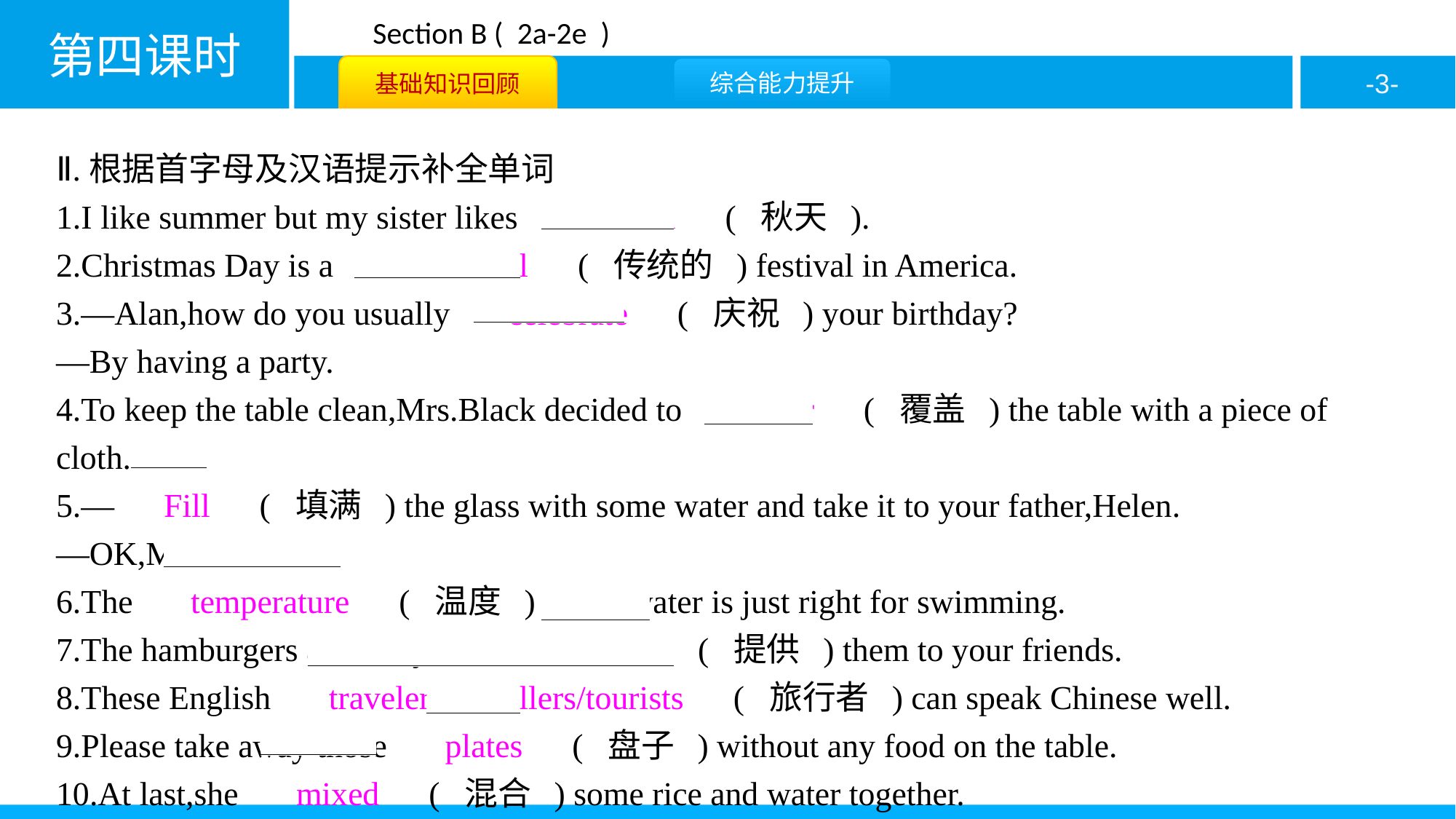

Ⅱ.根据首字母及汉语提示补全单词
1.I like summer but my sister likes 　autumn　(  秋天  ).
2.Christmas Day is a 　traditional　(  传统的  ) festival in America.
3.—Alan,how do you usually 　celebrate　(  庆祝  ) your birthday?
—By having a party.
4.To keep the table clean,Mrs.Black decided to 　cover　(  覆盖  ) the table with a piece of cloth.
5.—　Fill　(  填满  ) the glass with some water and take it to your father,Helen.
—OK,Mom.
6.The 　temperature　(  温度  ) of the water is just right for swimming.
7.The hamburgers are ready.Please 　serve　(  提供  ) them to your friends.
8.These English 　travelers/travellers/tourists　(  旅行者  ) can speak Chinese well.
9.Please take away those 　plates　(  盘子  ) without any food on the table.
10.At last,she 　mixed　(  混合  ) some rice and water together.